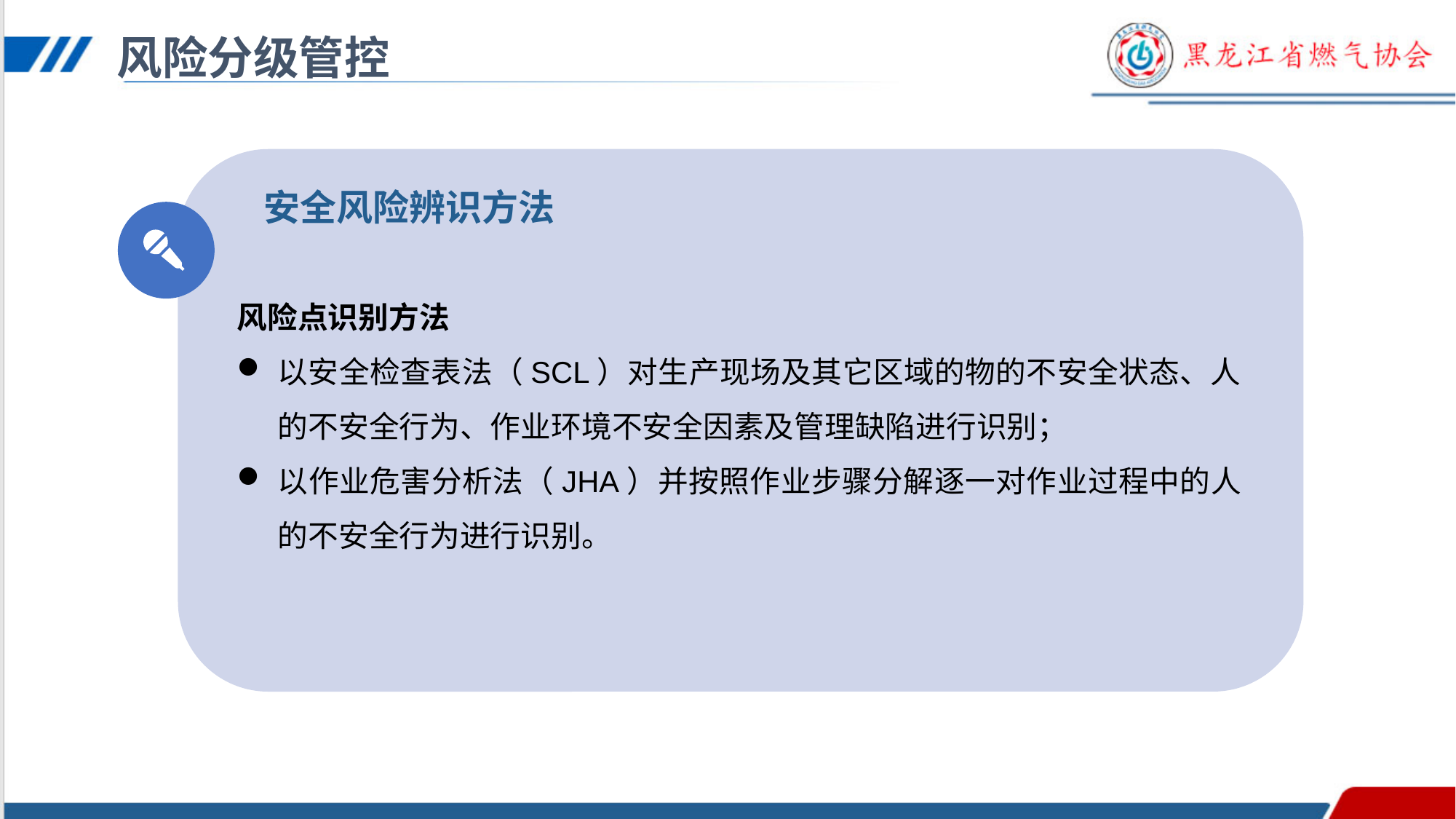

风险分级管控

安全风险辨识方法

风险点识别方法
以安全检查表法（SCL）对生产现场及其它区域的物的不安全状态、人的不安全行为、作业环境不安全因素及管理缺陷进行识别；
以作业危害分析法（JHA）并按照作业步骤分解逐一对作业过程中的人的不安全行为进行识别。